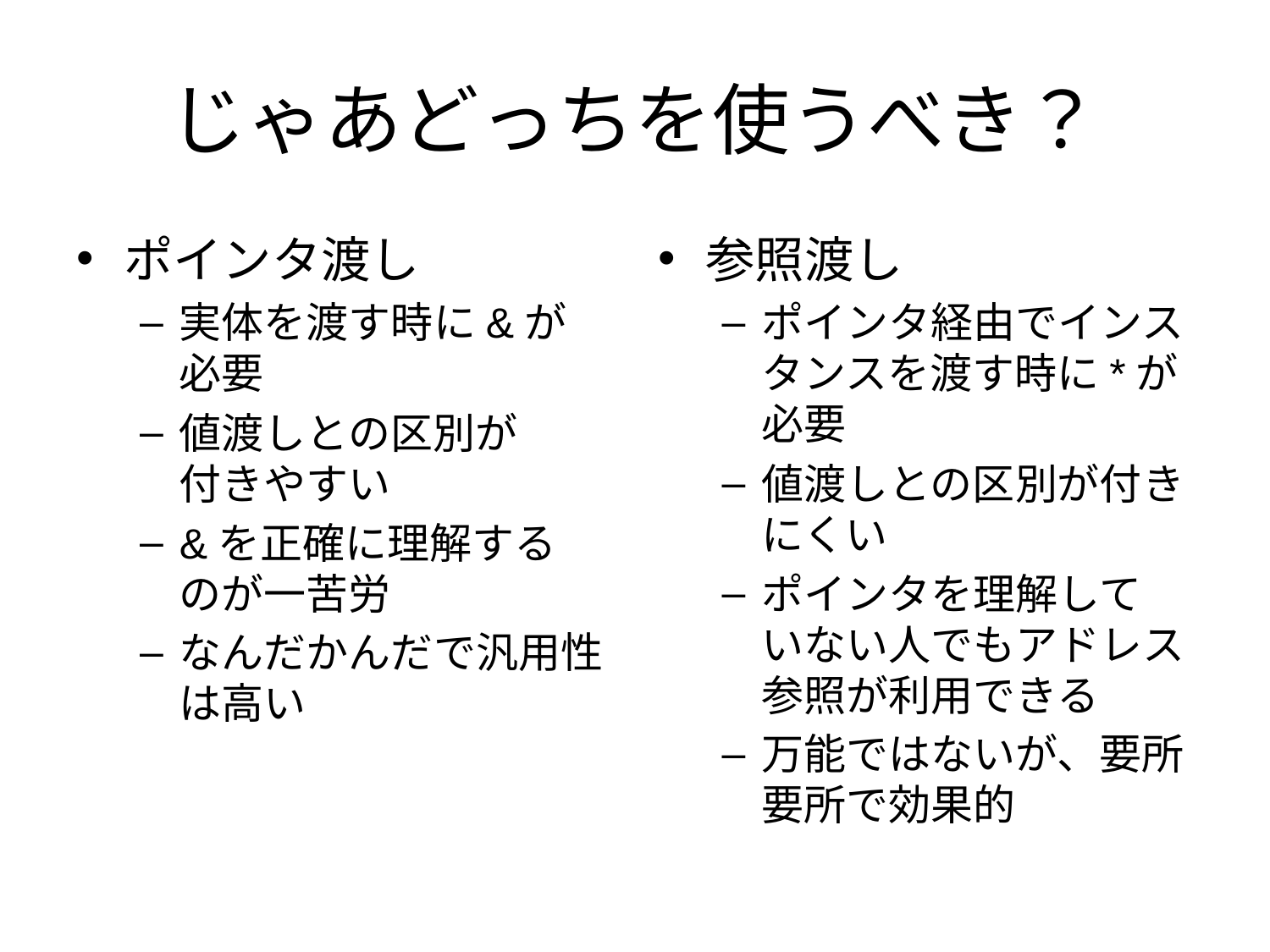

# じゃあどっちを使うべき？
ポインタ渡し
実体を渡す時に&が
必要
値渡しとの区別が
付きやすい
&を正確に理解する
のが一苦労
なんだかんだで汎用性は高い
参照渡し
ポインタ経由でインスタンスを渡す時に*が必要
値渡しとの区別が付きにくい
ポインタを理解して
いない人でもアドレス参照が利用できる
万能ではないが、要所要所で効果的